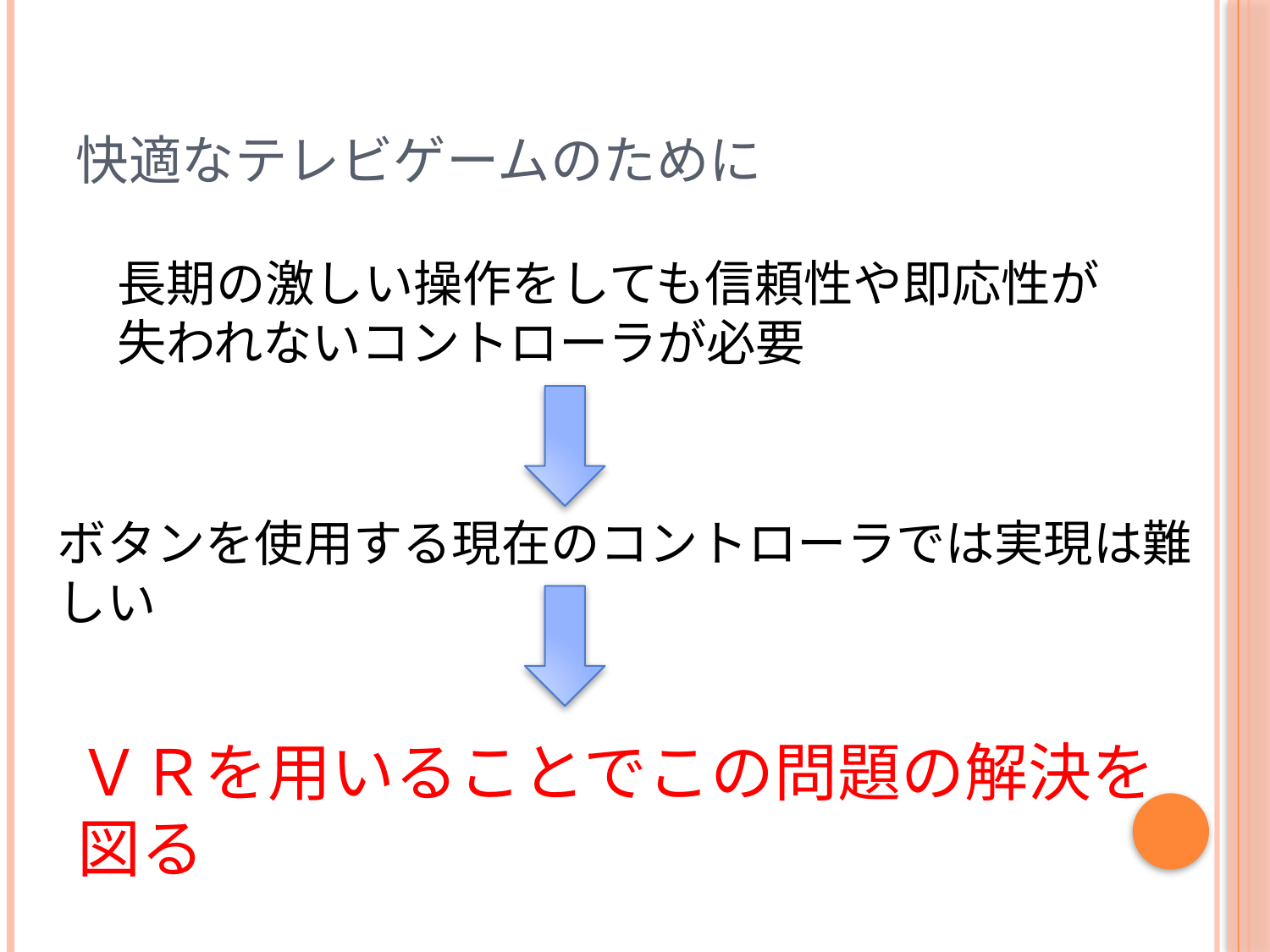

# 快適なテレビゲームのために
長期の激しい操作をしても信頼性や即応性が
失われないコントローラが必要

ボタンを使用する現在のコントローラでは実現は難しい

ＶＲを用いることでこの問題の解決を図る